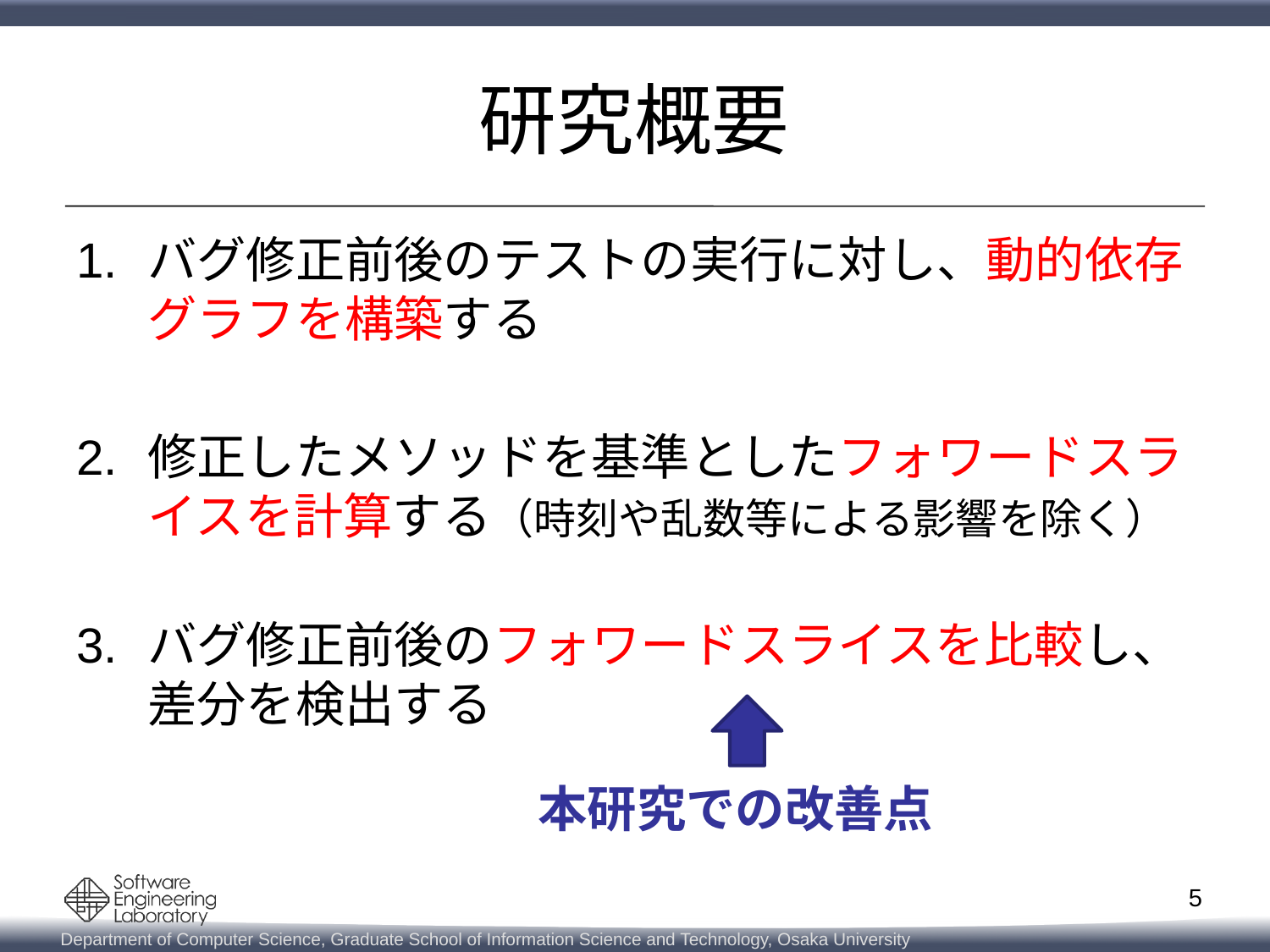

# 研究概要
バグ修正前後のテストの実行に対し、動的依存グラフを構築する

修正したメソッドを基準としたフォワードスライスを計算する（時刻や乱数等による影響を除く）

バグ修正前後のフォワードスライスを比較し、差分を検出する

本研究での改善点
5